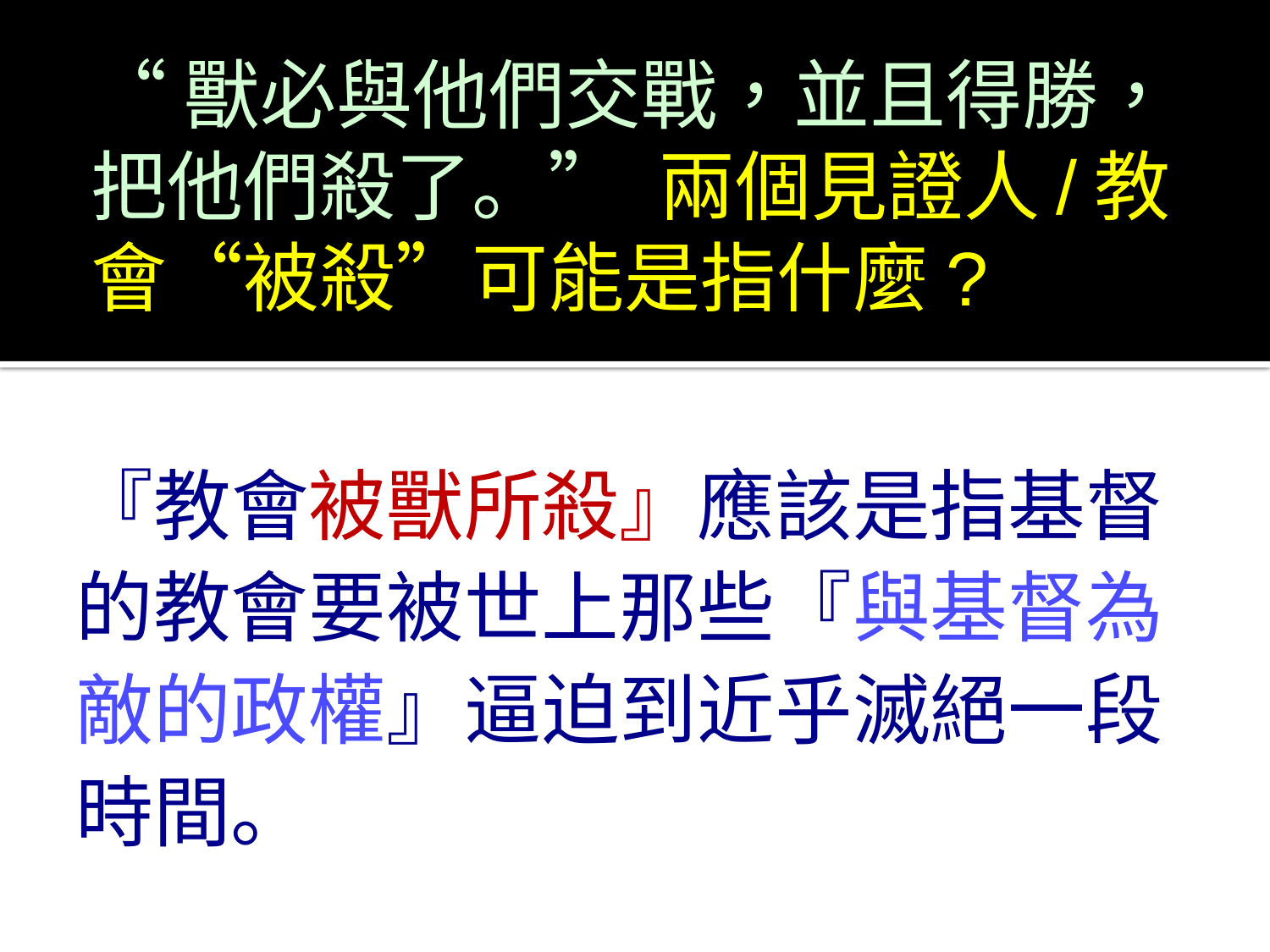

# “獸必與他們交戰，並且得勝，把他們殺了。”  兩個見證人/教會“被殺”可能是指什麼?
『教會被獸所殺』應該是指基督的教會要被世上那些『與基督為敵的政權』逼迫到近乎滅絕一段時間。